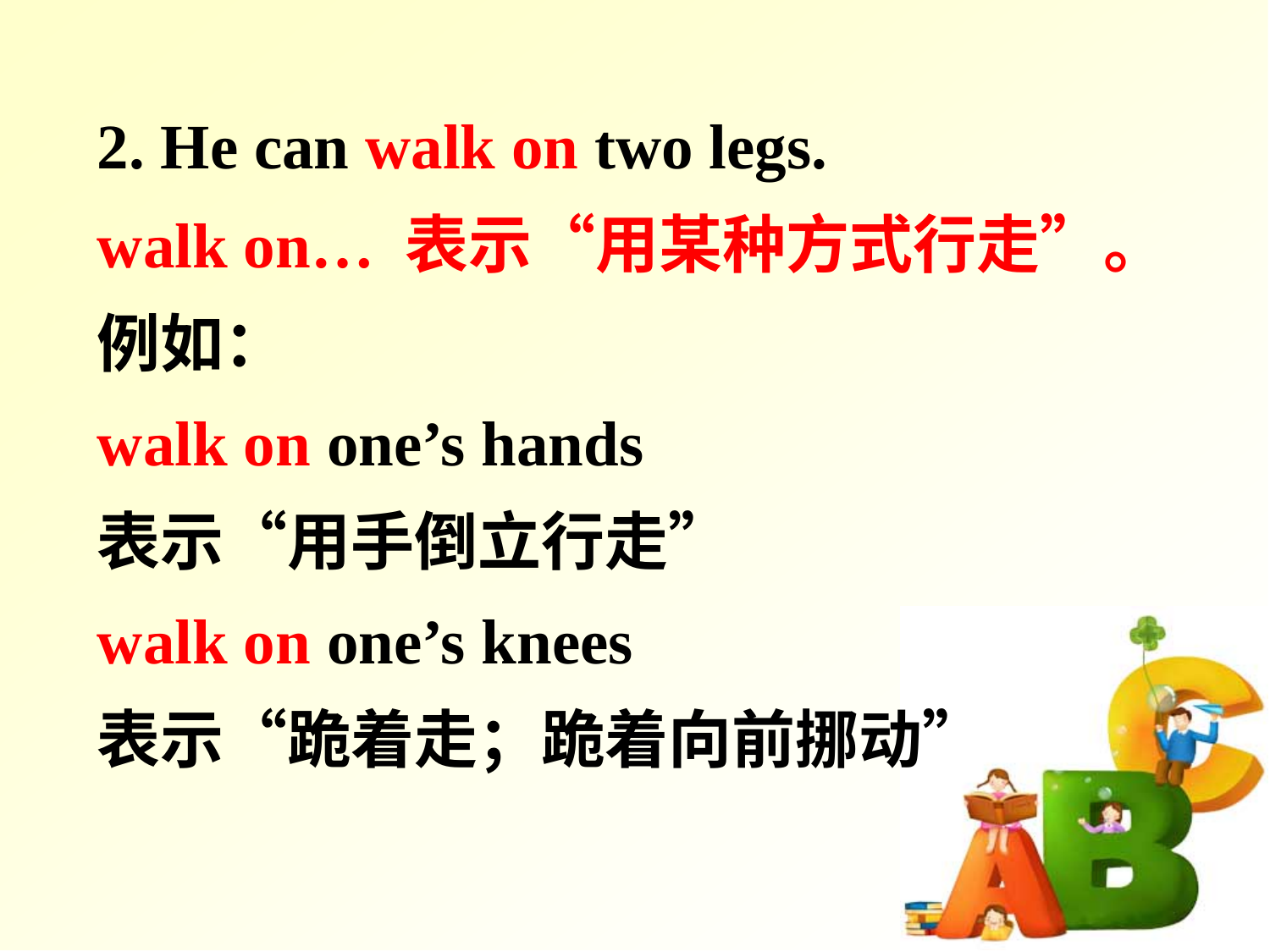

2. He can walk on two legs.
walk on… 表示“用某种方式行走”。
例如：
walk on one’s hands
表示“用手倒立行走”
walk on one’s knees
表示“跪着走；跪着向前挪动”